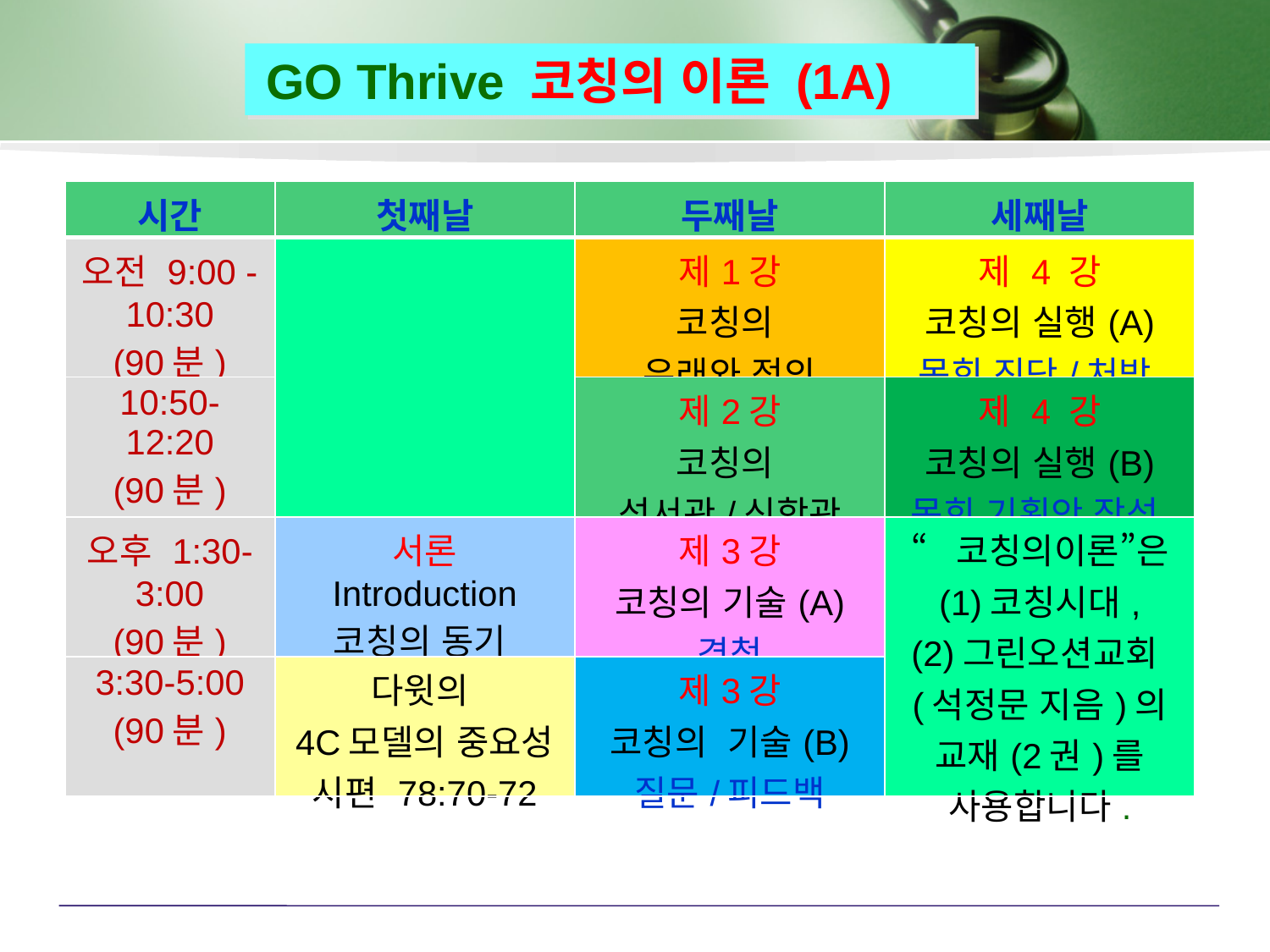

GO Thrive 코칭의 이론 (1A)
| 시간 | 첫째날 | 두째날 | 세째날 |
| --- | --- | --- | --- |
| 오전 9:00 -10:30 (90분) |  | 제1강 코칭의 유래와 정의 | 제 4 강 코칭의 실행(A) 목회 진단/처방 |
| 10:50-12:20 (90분) |  | 제2강 코칭의 성서관/신학관 | 제 4 강 코칭의 실행(B) 목회 기획안 작성 |
| 오후 1:30-3:00 (90분) | 서론 Introduction 코칭의 동기 | 제3강 코칭의 기술(A) 경청 | “코칭의이론”은 (1)코칭시대, (2)그린오션교회(석정문 지음)의 교재(2권)를 사용합니다. |
| 3:30-5:00 (90분) | 다윗의 4C모델의 중요성 시편 78:70-72 | 제3강 코칭의 기술(B) 질문/피드백 |  |